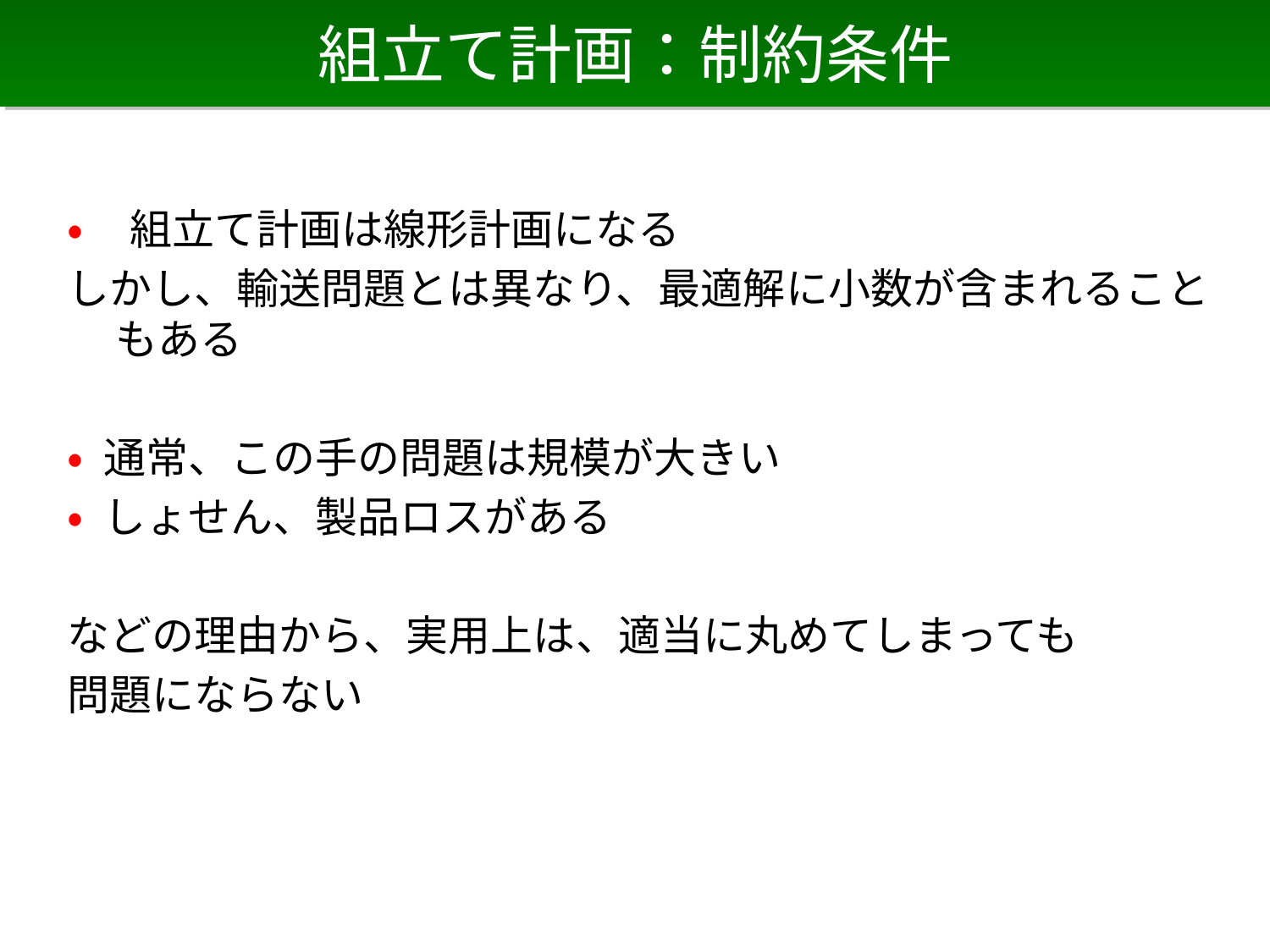

# 組立て計画：制約条件
• 組立て計画は線形計画になる
しかし、輸送問題とは異なり、最適解に小数が含まれることもある

• 通常、この手の問題は規模が大きい
• しょせん、製品ロスがある

などの理由から、実用上は、適当に丸めてしまっても
問題にならない